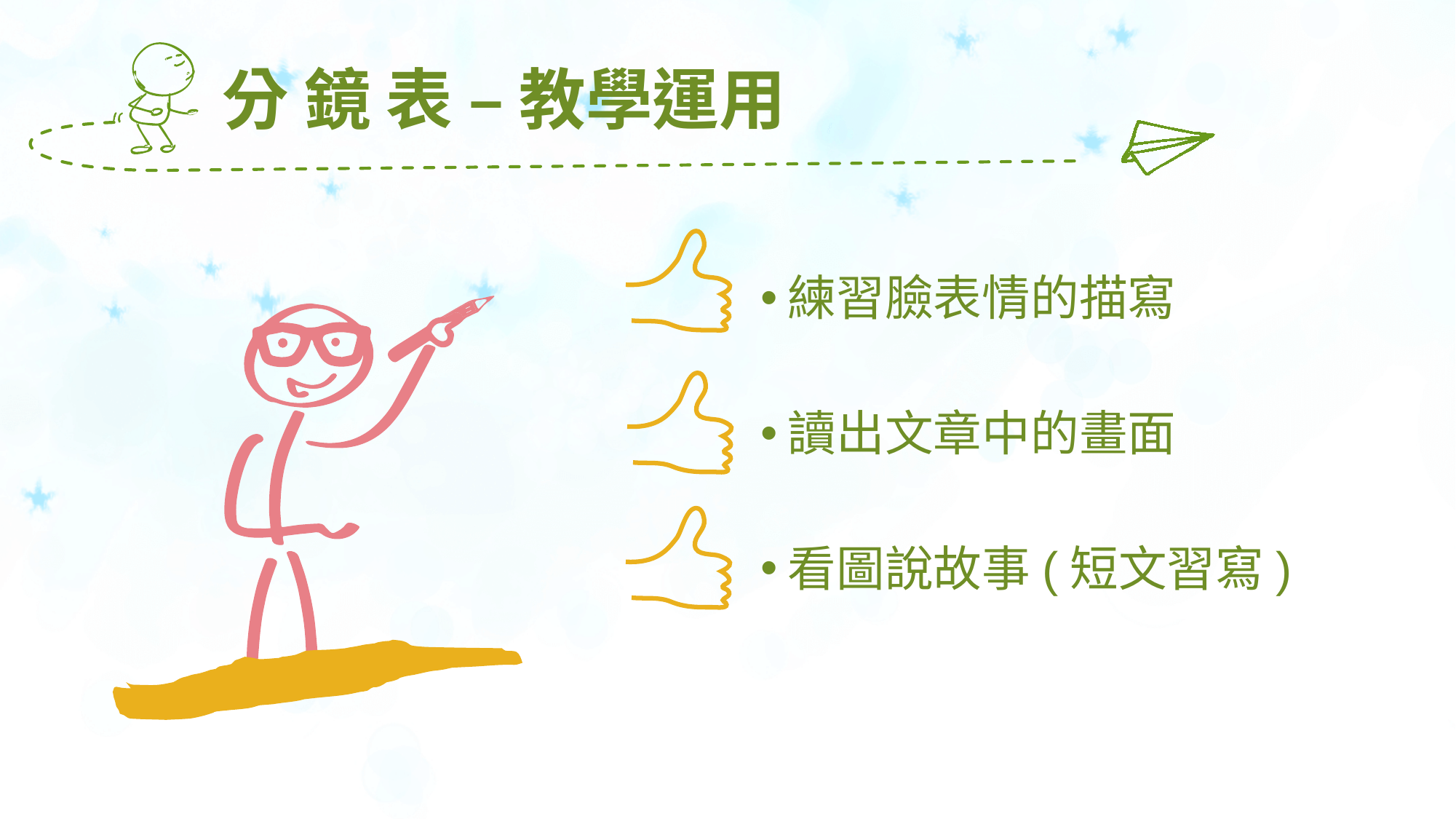

# 分 鏡 表 – 教學運用

練習臉表情的描寫

讀出文章中的畫面

看圖說故事(短文習寫)